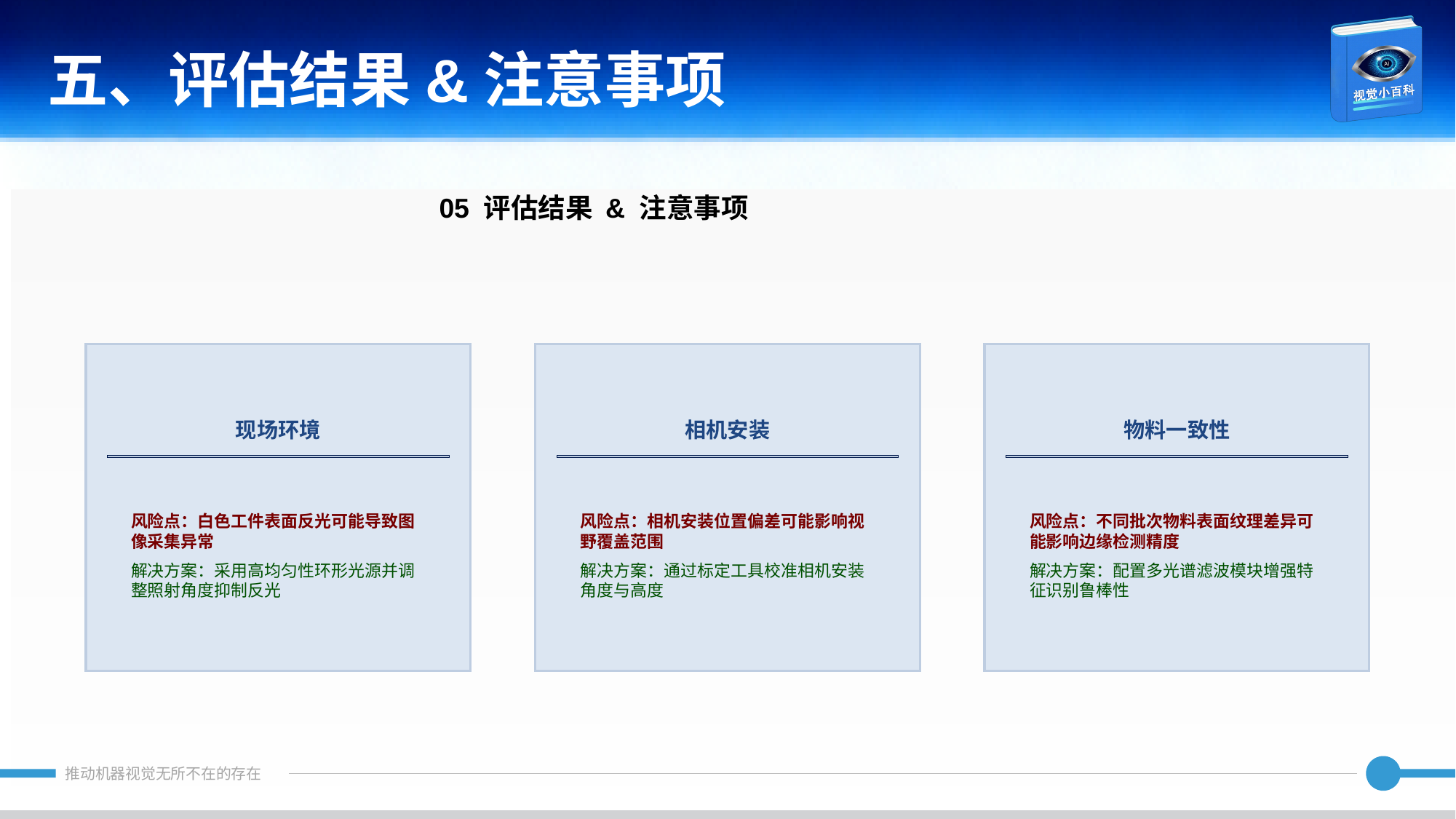

五、评估结果&注意事项

05 评估结果 & 注意事项

现场环境

相机安装

物料一致性

风险点：白色工件表面反光可能导致图像采集异常
解决方案：采用高均匀性环形光源并调整照射角度抑制反光

风险点：相机安装位置偏差可能影响视野覆盖范围
解决方案：通过标定工具校准相机安装角度与高度

风险点：不同批次物料表面纹理差异可能影响边缘检测精度
解决方案：配置多光谱滤波模块增强特征识别鲁棒性
10